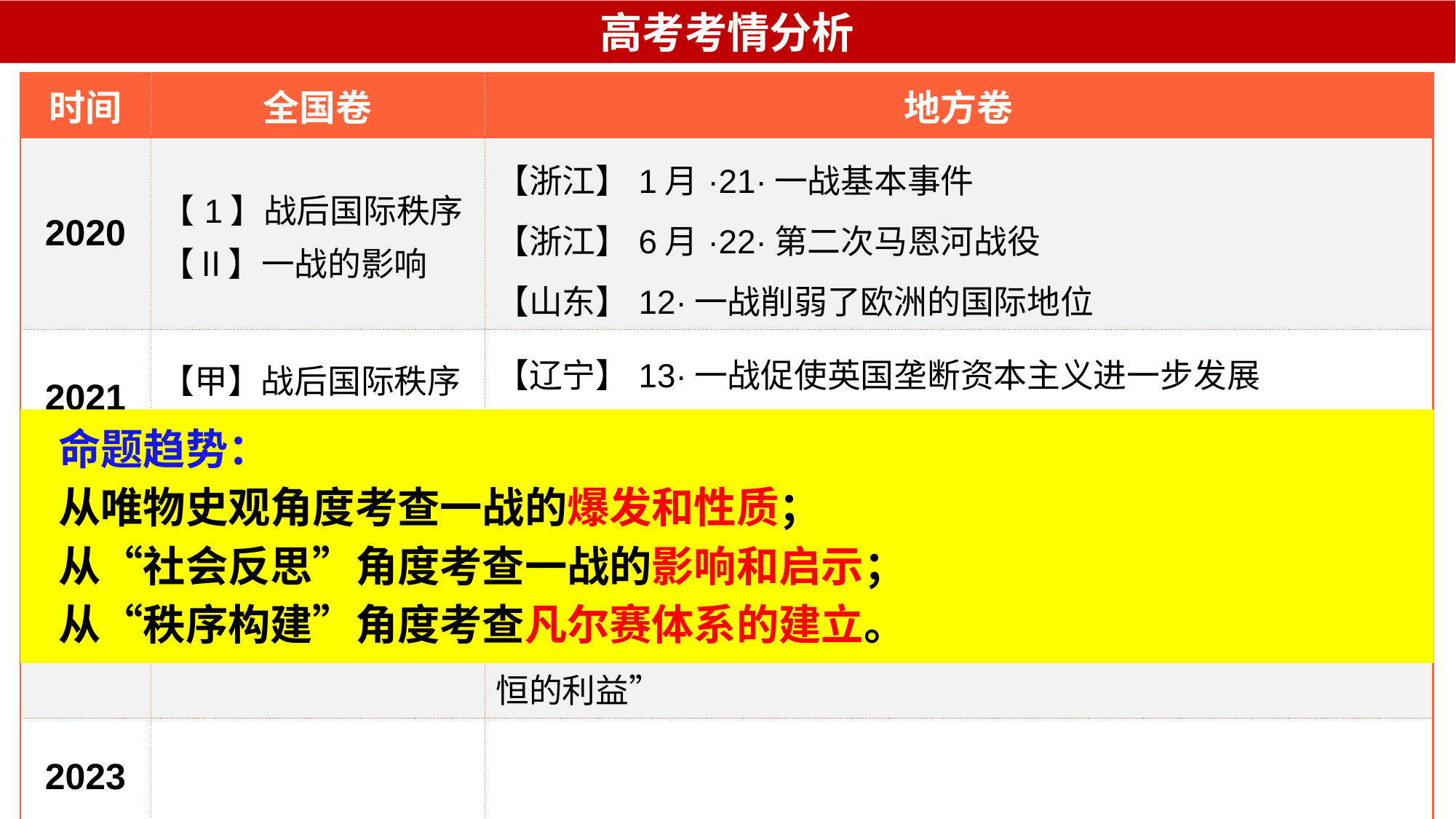

高考考情分析
| 时间 | 全国卷 | 地方卷 |
| --- | --- | --- |
| 2020 | 【1】战后国际秩序 【Ⅱ】一战的影响 | 【浙江】1月·21·一战基本事件 【浙江】6月·22·第二次马恩河战役 【山东】12·一战削弱了欧洲的国际地位 |
| 2021 | 【甲】战后国际秩序 | 【辽宁】13·一战促使英国垄断资本主义进一步发展 【重庆】14·世界大战的爆发与极端的思想观念有关 |
| 2022 |  | 【山东】14·一战初期，英国的大陆均势政策 【浙江】1月·20·一战前，德国按速决战的作战计划 【浙江】6月·21·英国的外交取向“没有永恒的朋友，只有永恒的利益” |
| 2023 |  |  |
命题趋势：
从唯物史观角度考查一战的爆发和性质；
从“社会反思”角度考查一战的影响和启示；
从“秩序构建”角度考查凡尔赛体系的建立。